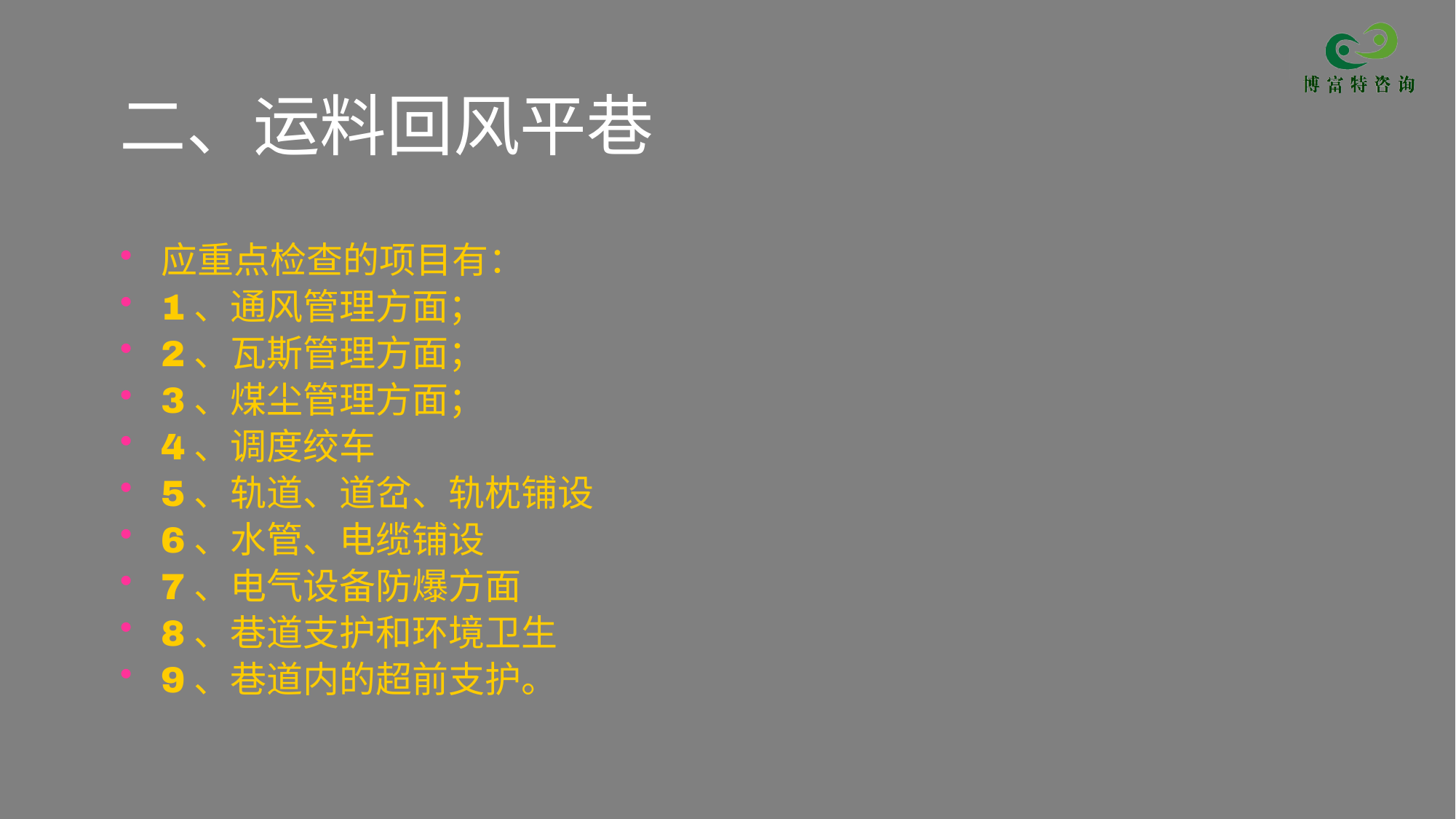

# 二、运料回风平巷
应重点检查的项目有：
1、通风管理方面；
2、瓦斯管理方面；
3、煤尘管理方面；
4、调度绞车
5、轨道、道岔、轨枕铺设
6、水管、电缆铺设
7、电气设备防爆方面
8、巷道支护和环境卫生
9、巷道内的超前支护。